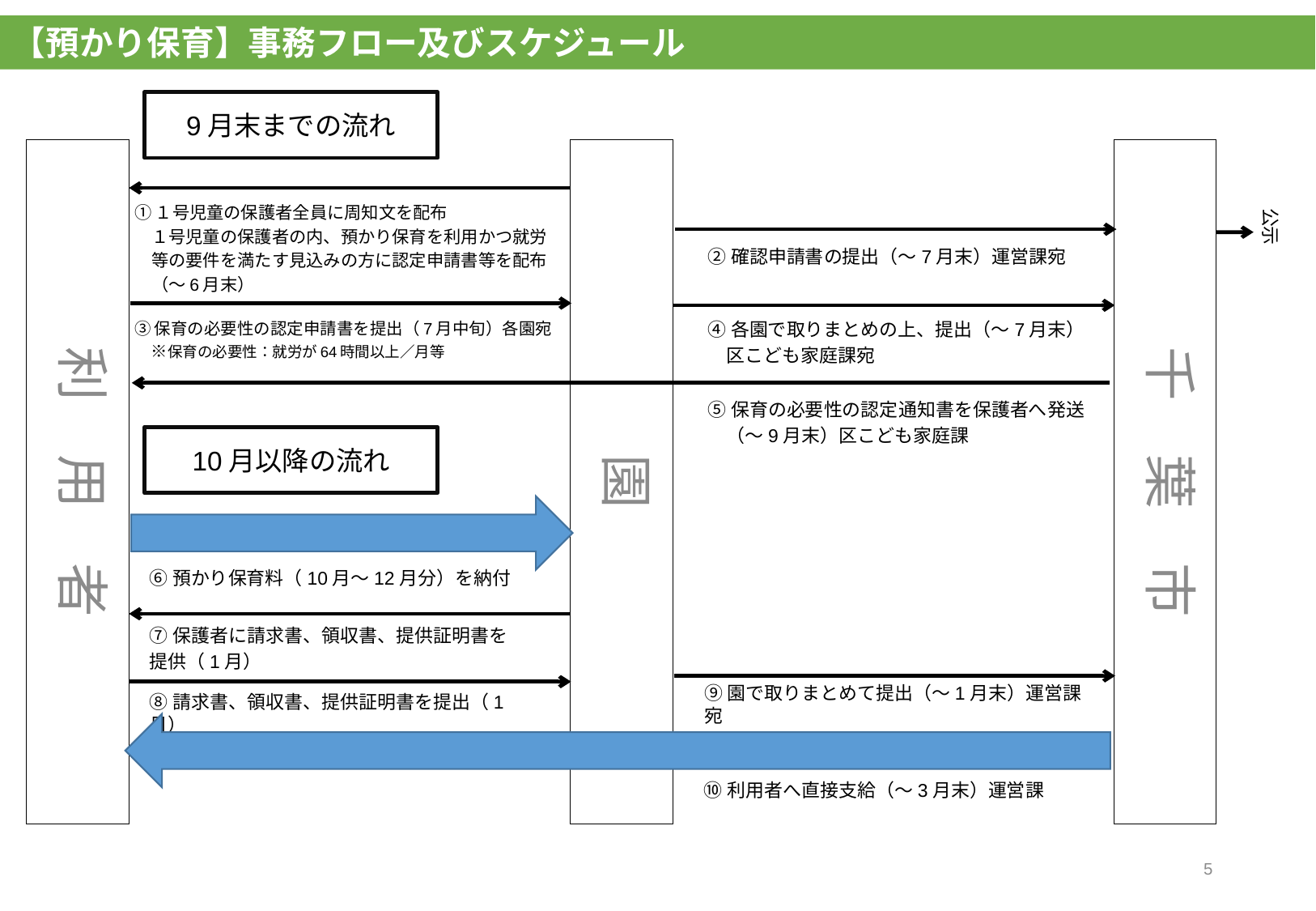

【預かり保育】事務フロー及びスケジュール
9月末までの流れ
利　用　者
園
千　葉　市

⑥預かり保育料（10月～12月分）を納付
⑦保護者に請求書、領収書、提供証明書を
提供（1月）
⑨園で取りまとめて提出（～1月末）運営課宛
⑧請求書、領収書、提供証明書を提出（1月）

⑩利用者へ直接支給（～3月末）運営課
公示
①１号児童の保護者全員に周知文を配布
　１号児童の保護者の内、預かり保育を利用かつ就労
　等の要件を満たす見込みの方に認定申請書等を配布
　（～6月末）
②確認申請書の提出（～7月末）運営課宛
③保育の必要性の認定申請書を提出（7月中旬）各園宛
　※保育の必要性：就労が64時間以上／月等
④各園で取りまとめの上、提出（～7月末）
　区こども家庭課宛
⑤保育の必要性の認定通知書を保護者へ発送
　（～9月末）区こども家庭課
10月以降の流れ
5